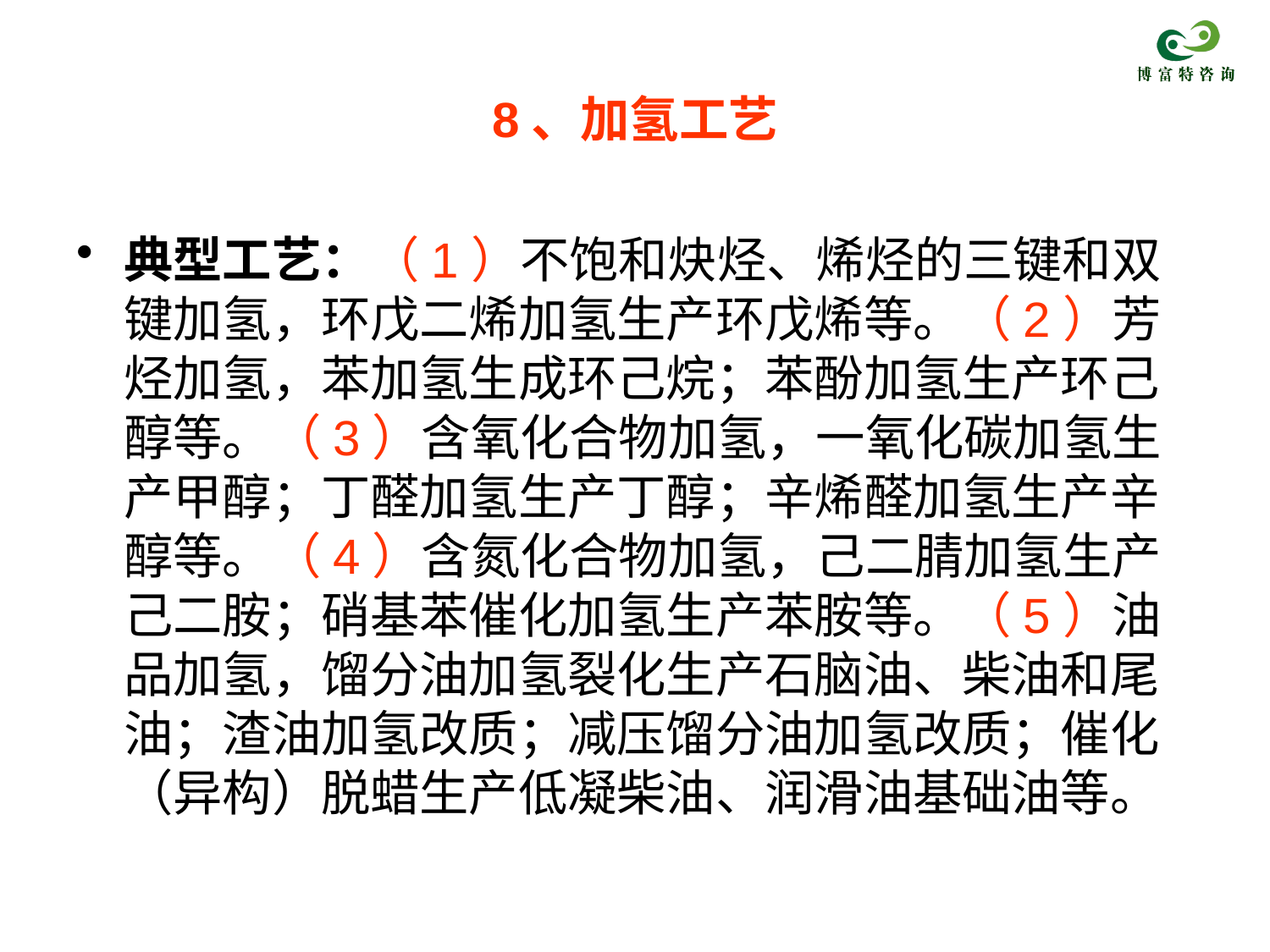

# 8、加氢工艺
典型工艺：（1）不饱和炔烃、烯烃的三键和双键加氢，环戊二烯加氢生产环戊烯等。（2）芳烃加氢，苯加氢生成环己烷；苯酚加氢生产环己醇等。（3）含氧化合物加氢，一氧化碳加氢生产甲醇；丁醛加氢生产丁醇；辛烯醛加氢生产辛醇等。（4）含氮化合物加氢，己二腈加氢生产己二胺；硝基苯催化加氢生产苯胺等。（5）油品加氢，馏分油加氢裂化生产石脑油、柴油和尾油；渣油加氢改质；减压馏分油加氢改质；催化（异构）脱蜡生产低凝柴油、润滑油基础油等。